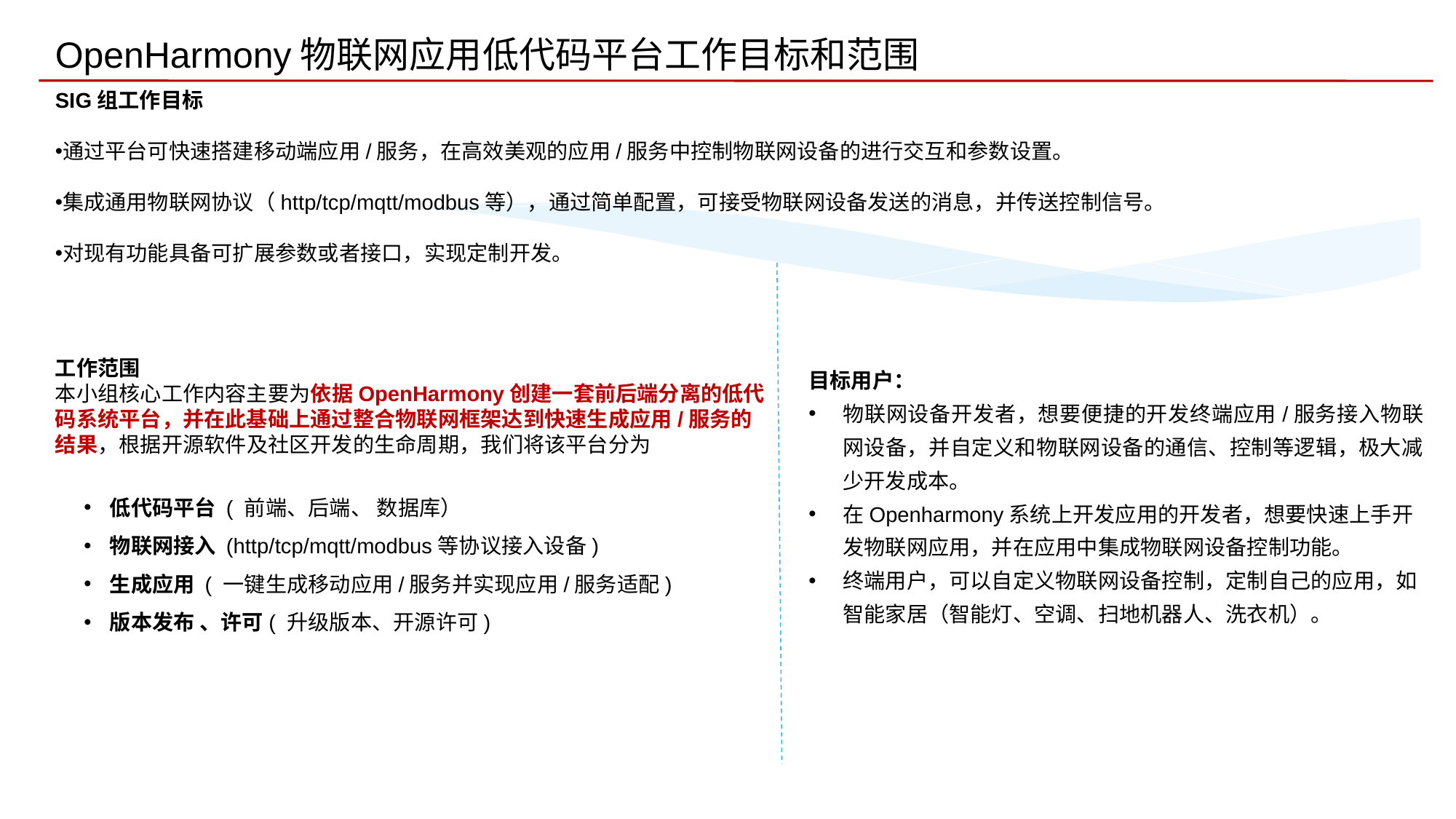

OpenHarmony物联网应用低代码平台工作目标和范围

SIG组工作目标
通过平台可快速搭建移动端应用/服务，在高效美观的应用/服务中控制物联网设备的进行交互和参数设置。
集成通用物联网协议（http/tcp/mqtt/modbus等），通过简单配置，可接受物联网设备发送的消息，并传送控制信号。
对现有功能具备可扩展参数或者接口，实现定制开发。
工作范围
本小组核心工作内容主要为依据OpenHarmony创建一套前后端分离的低代码系统平台，并在此基础上通过整合物联网框架达到快速生成应用/服务的结果，根据开源软件及社区开发的生命周期，我们将该平台分为

低代码平台 ( 前端、后端、 数据库）
物联网接入 (http/tcp/mqtt/modbus等协议接入设备)
生成应用 ( 一键生成移动应用/服务并实现应用/服务适配)
版本发布 、许可( 升级版本、开源许可)

目标用户：
物联网设备开发者，想要便捷的开发终端应用/服务接入物联网设备，并自定义和物联网设备的通信、控制等逻辑，极大减少开发成本。
在Openharmony系统上开发应用的开发者，想要快速上手开发物联网应用，并在应用中集成物联网设备控制功能。
终端用户，可以自定义物联网设备控制，定制自己的应用，如智能家居（智能灯、空调、扫地机器人、洗衣机）。